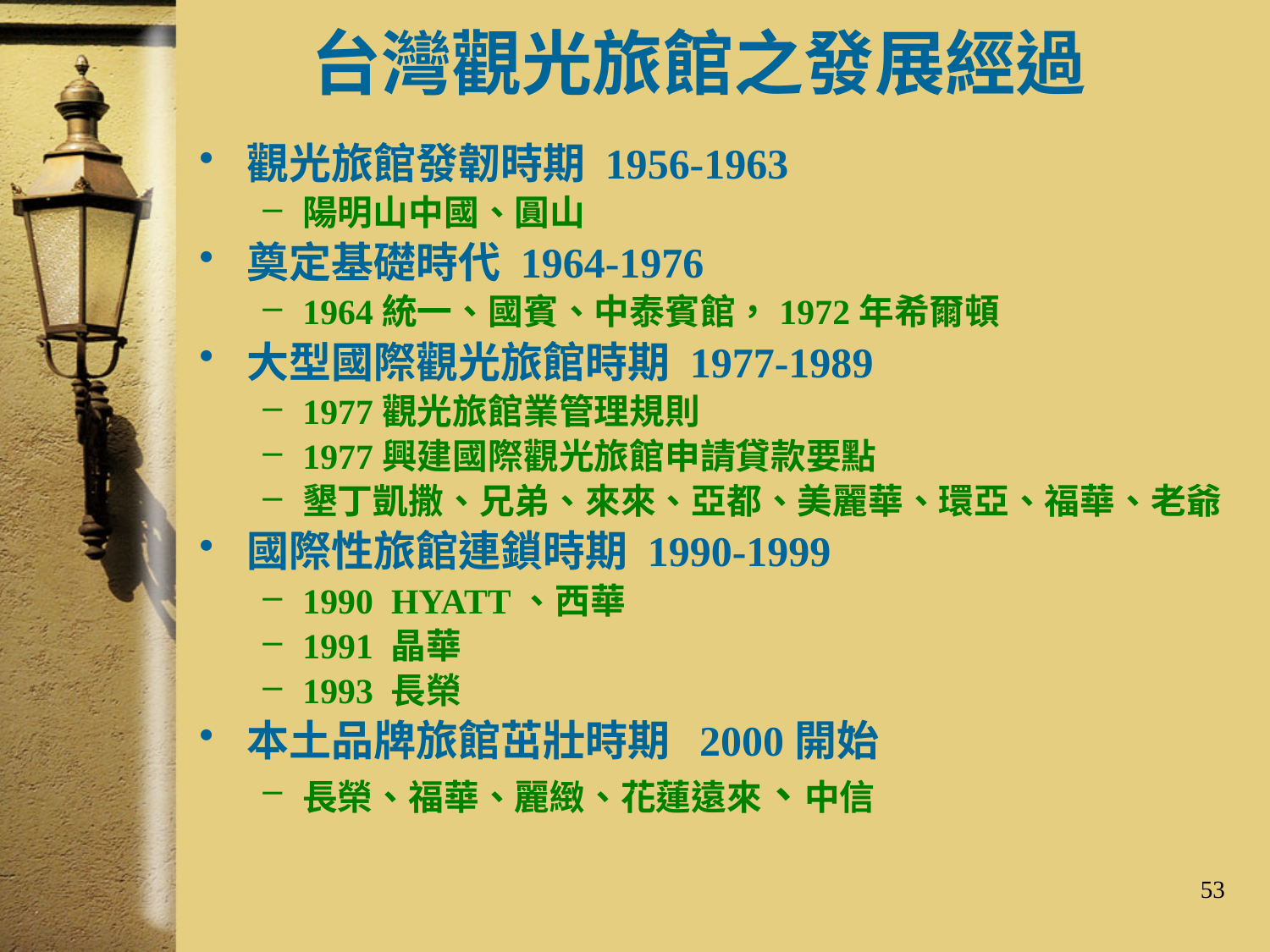

# 台灣觀光旅館之發展經過
觀光旅館發韌時期 1956-1963
陽明山中國、圓山
奠定基礎時代 1964-1976
1964統一、國賓、中泰賓館，1972年希爾頓
大型國際觀光旅館時期 1977-1989
1977觀光旅館業管理規則
1977興建國際觀光旅館申請貸款要點
墾丁凱撒、兄弟、來來、亞都、美麗華、環亞、福華、老爺
國際性旅館連鎖時期 1990-1999
1990  HYATT、西華
1991 晶華
1993 長榮
本土品牌旅館茁壯時期  2000開始
長榮、福華、麗緻、花蓮遠來、中信
53